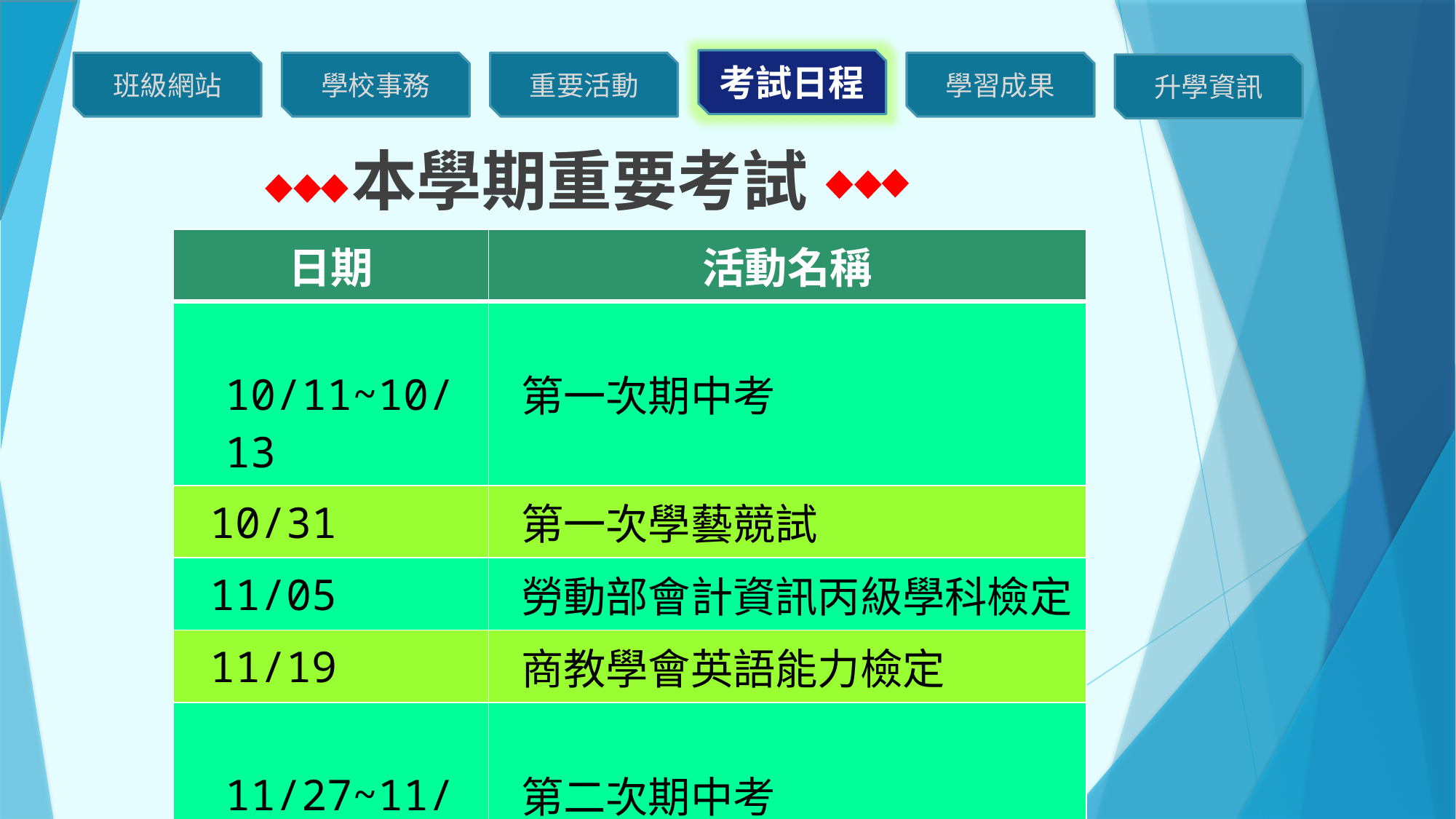

本學期重要考試

| 日期 | 活動名稱 |
| --- | --- |
| 10/11~10/13 | 第一次期中考 |
| 10/31 | 第一次學藝競試 |
| 11/05 | 勞動部會計資訊丙級學科檢定 |
| 11/19 | 商教學會英語能力檢定 |
| 11/27~11/29 | 第二次期中考 |
| 12/21 | 第二次學藝競試 |
| 1/7 | 電腦基金會技能檢定 |
| 1/17~1/19 | 期末考 |